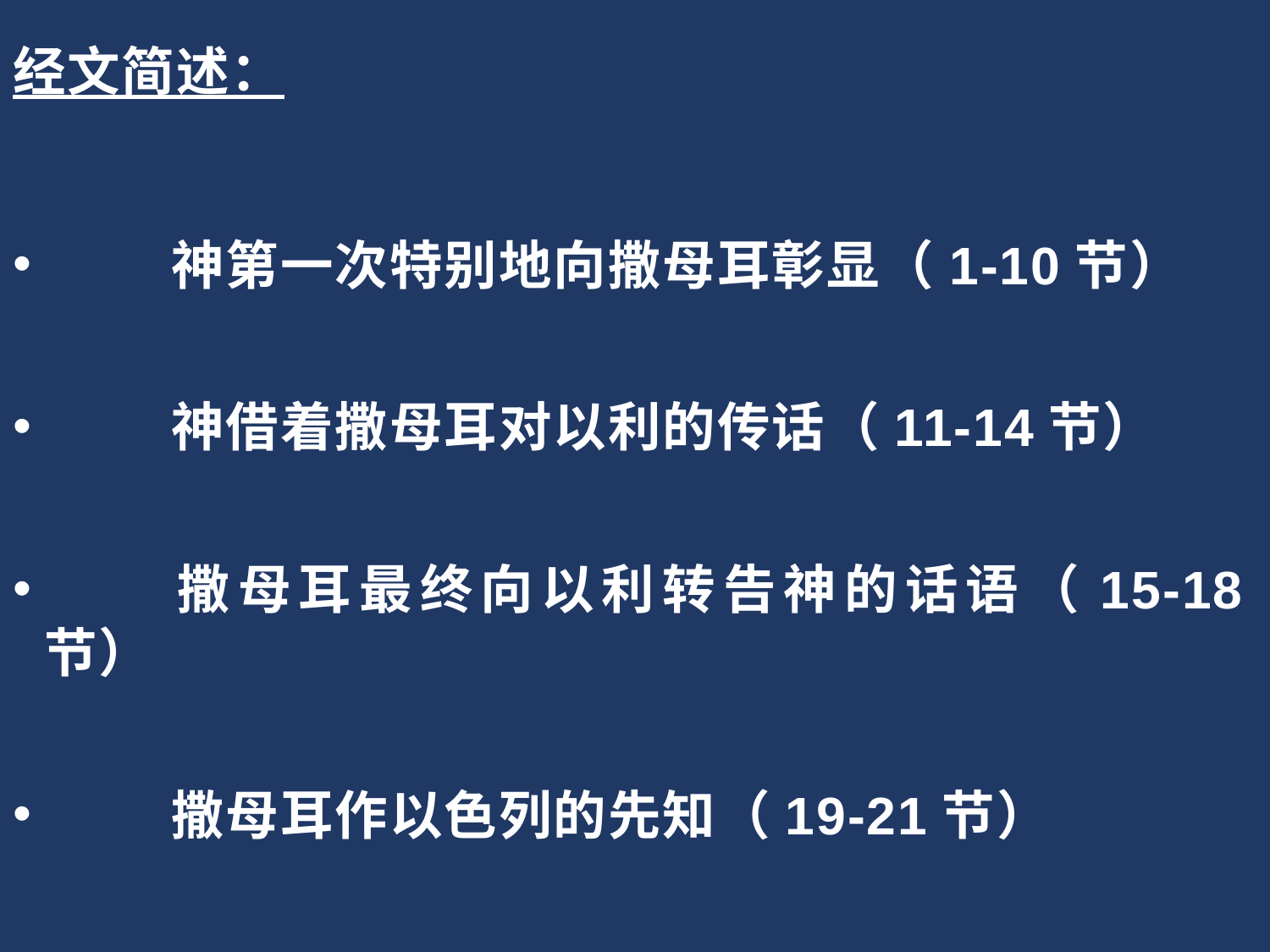

经文简述：

	神第一次特别地向撒母耳彰显（1-10节）

	神借着撒母耳对以利的传话（11-14节）

	撒母耳最终向以利转告神的话语（15-18节）

	撒母耳作以色列的先知（19-21节）